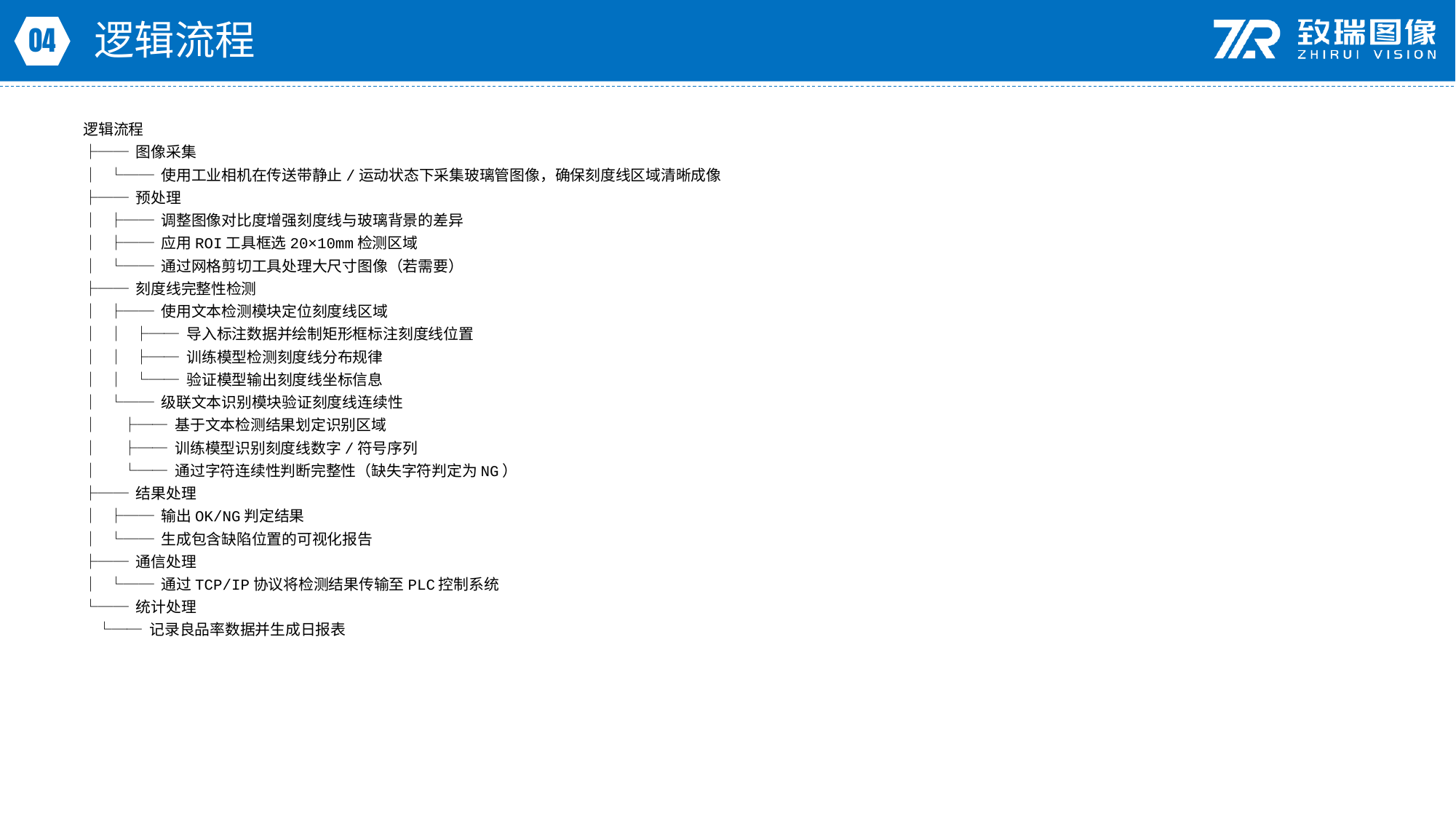

逻辑流程
04

逻辑流程
├── 图像采集
│   └── 使用工业相机在传送带静止/运动状态下采集玻璃管图像，确保刻度线区域清晰成像
├── 预处理
│   ├── 调整图像对比度增强刻度线与玻璃背景的差异
│   ├── 应用ROI工具框选20×10mm检测区域
│   └── 通过网格剪切工具处理大尺寸图像（若需要）
├── 刻度线完整性检测
│   ├── 使用文本检测模块定位刻度线区域
│   │   ├── 导入标注数据并绘制矩形框标注刻度线位置
│   │   ├── 训练模型检测刻度线分布规律
│   │   └── 验证模型输出刻度线坐标信息
│   └── 级联文本识别模块验证刻度线连续性
│       ├── 基于文本检测结果划定识别区域
│       ├── 训练模型识别刻度线数字/符号序列
│       └── 通过字符连续性判断完整性（缺失字符判定为NG）
├── 结果处理
│   ├── 输出OK/NG判定结果
│   └── 生成包含缺陷位置的可视化报告
├── 通信处理
│   └── 通过TCP/IP协议将检测结果传输至PLC控制系统
└── 统计处理
    └── 记录良品率数据并生成日报表